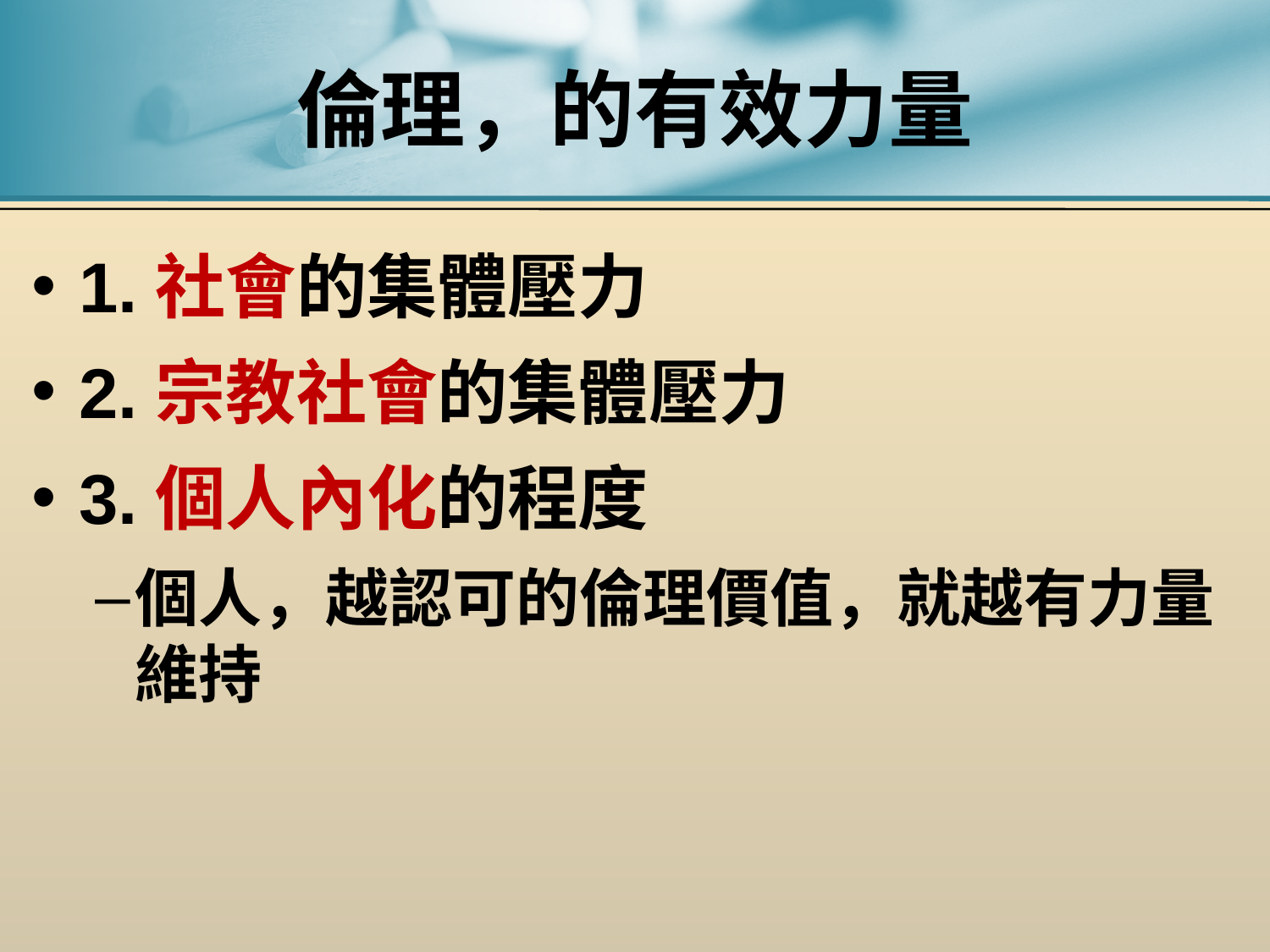

# 倫理，的有效力量
1.社會的集體壓力
2.宗教社會的集體壓力
3.個人內化的程度
個人，越認可的倫理價值，就越有力量維持